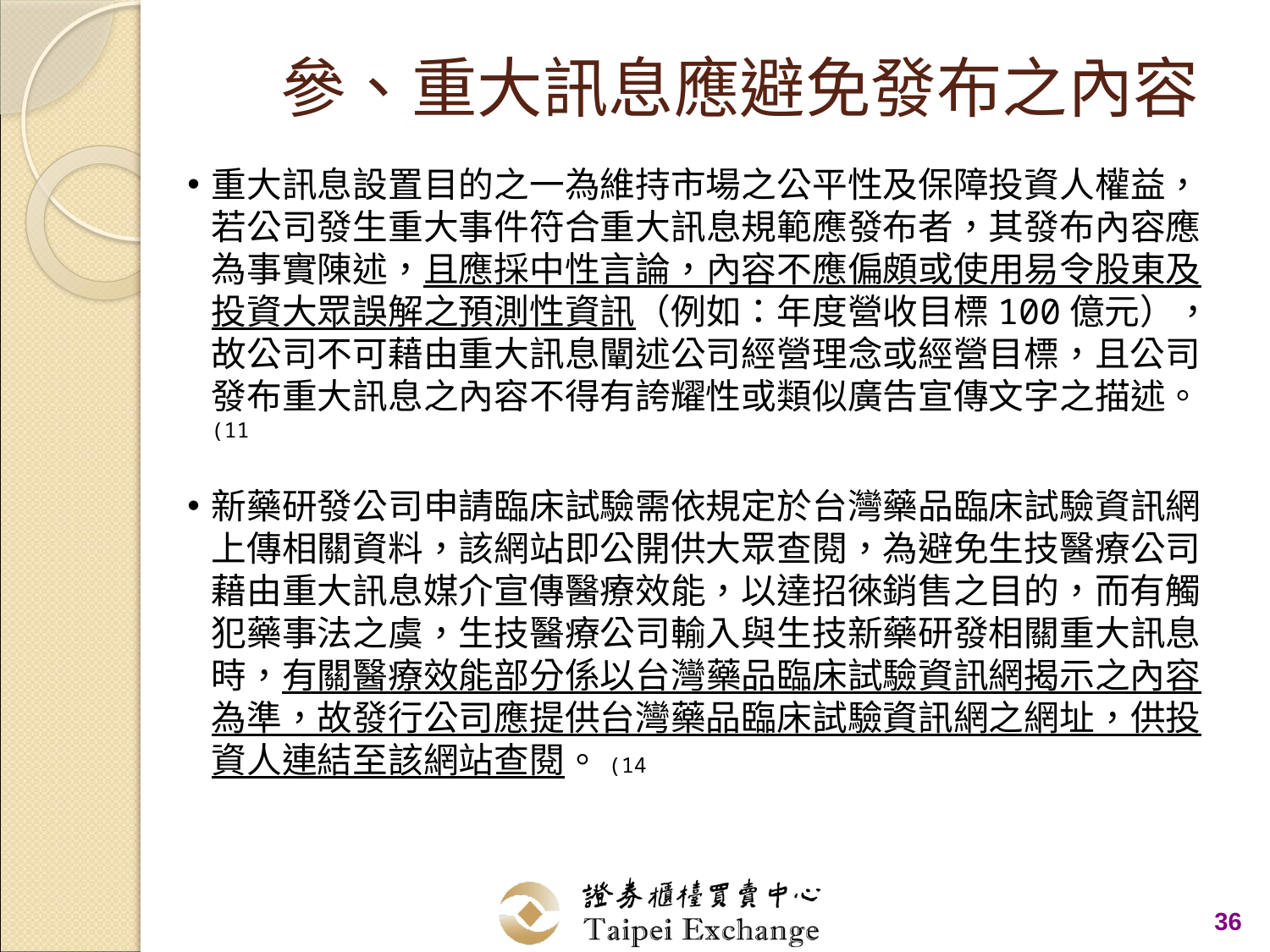

# 參、重大訊息應避免發布之內容
重大訊息設置目的之一為維持市場之公平性及保障投資人權益，若公司發生重大事件符合重大訊息規範應發布者，其發布內容應為事實陳述，且應採中性言論，內容不應偏頗或使用易令股東及投資大眾誤解之預測性資訊（例如：年度營收目標100億元），故公司不可藉由重大訊息闡述公司經營理念或經營目標，且公司發布重大訊息之內容不得有誇耀性或類似廣告宣傳文字之描述。(11

新藥研發公司申請臨床試驗需依規定於台灣藥品臨床試驗資訊網上傳相關資料，該網站即公開供大眾查閱，為避免生技醫療公司藉由重大訊息媒介宣傳醫療效能，以達招徠銷售之目的，而有觸犯藥事法之虞，生技醫療公司輸入與生技新藥研發相關重大訊息時，有關醫療效能部分係以台灣藥品臨床試驗資訊網揭示之內容為準，故發行公司應提供台灣藥品臨床試驗資訊網之網址，供投資人連結至該網站查閱。(14

36